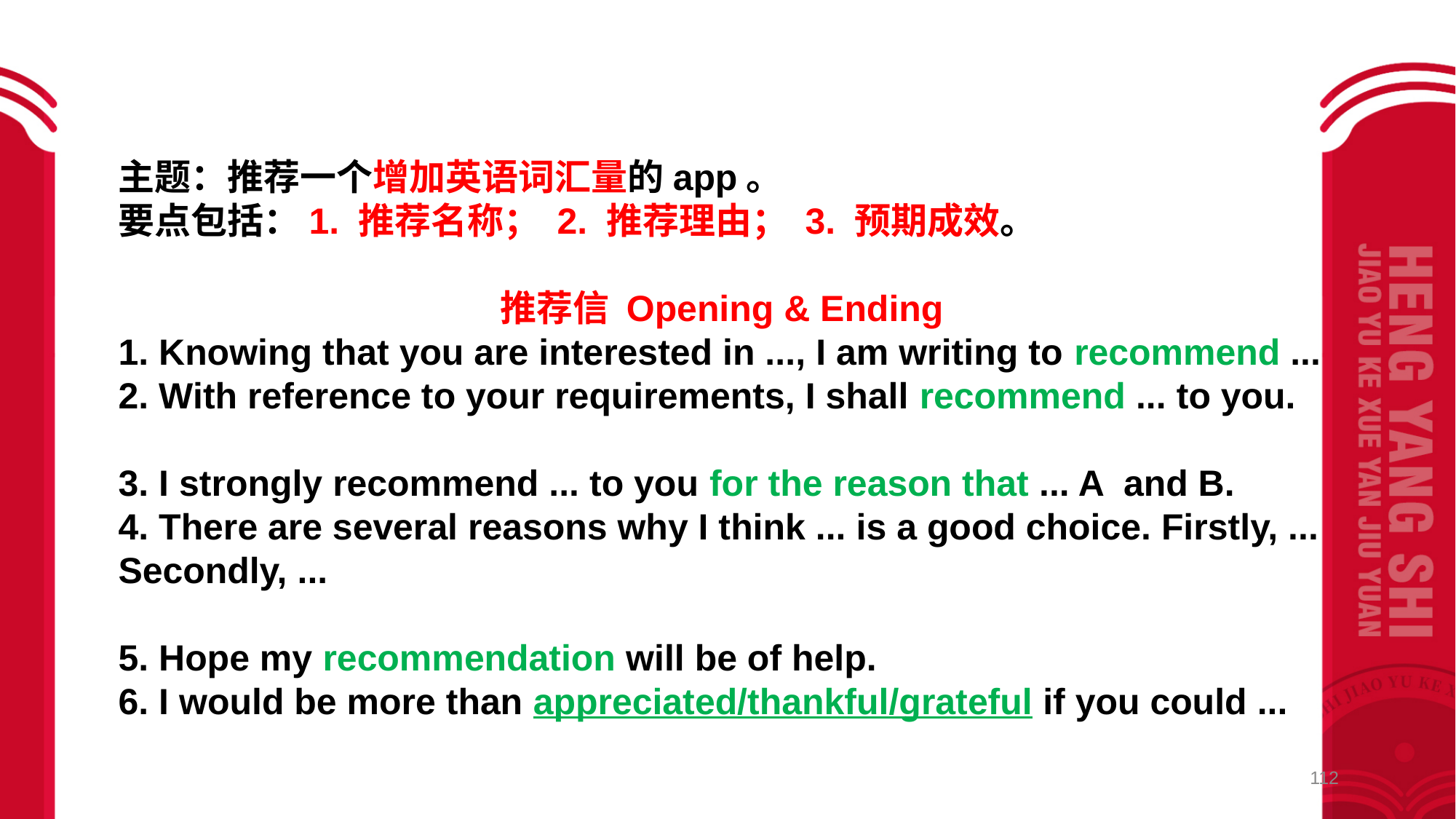

主题：推荐一个增加英语词汇量的app。
要点包括：1. 推荐名称； 2. 推荐理由； 3. 预期成效。

推荐信 Opening & Ending
1. Knowing that you are interested in ..., I am writing to recommend ...
2. With reference to your requirements, I shall recommend ... to you.

3. I strongly recommend ... to you for the reason that ... A  and B.
4. There are several reasons why I think ... is a good choice. Firstly, ... Secondly, ...

5. Hope my recommendation will be of help.
6. I would be more than appreciated/thankful/grateful if you could ...
112